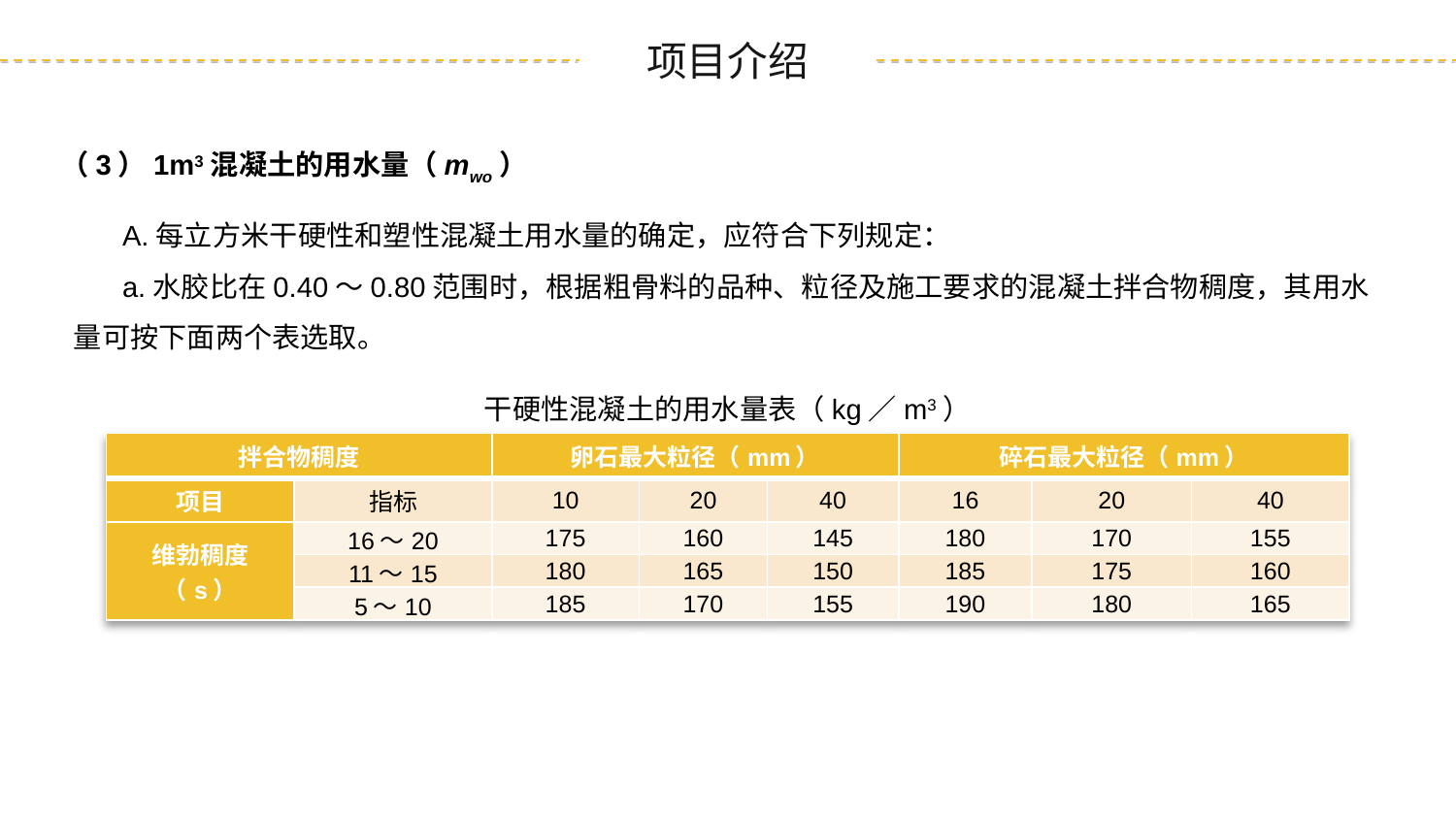

（3）1m3混凝土的用水量（mwo）
A.每立方米干硬性和塑性混凝土用水量的确定，应符合下列规定：
a.水胶比在0.40～0.80范围时，根据粗骨料的品种、粒径及施工要求的混凝土拌合物稠度，其用水量可按下面两个表选取。
干硬性混凝土的用水量表（kg／m3）
| 拌合物稠度 |  | 卵石最大粒径（mm） |  |  | 碎石最大粒径（mm） |  |  |
| --- | --- | --- | --- | --- | --- | --- | --- |
| 项目 | 指标 | 10 | 20 | 40 | 16 | 20 | 40 |
| 维勃稠度 （s） | 16～20 | 175 | 160 | 145 | 180 | 170 | 155 |
|  | 11～15 | 180 | 165 | 150 | 185 | 175 | 160 |
|  | 5～10 | 185 | 170 | 155 | 190 | 180 | 165 |